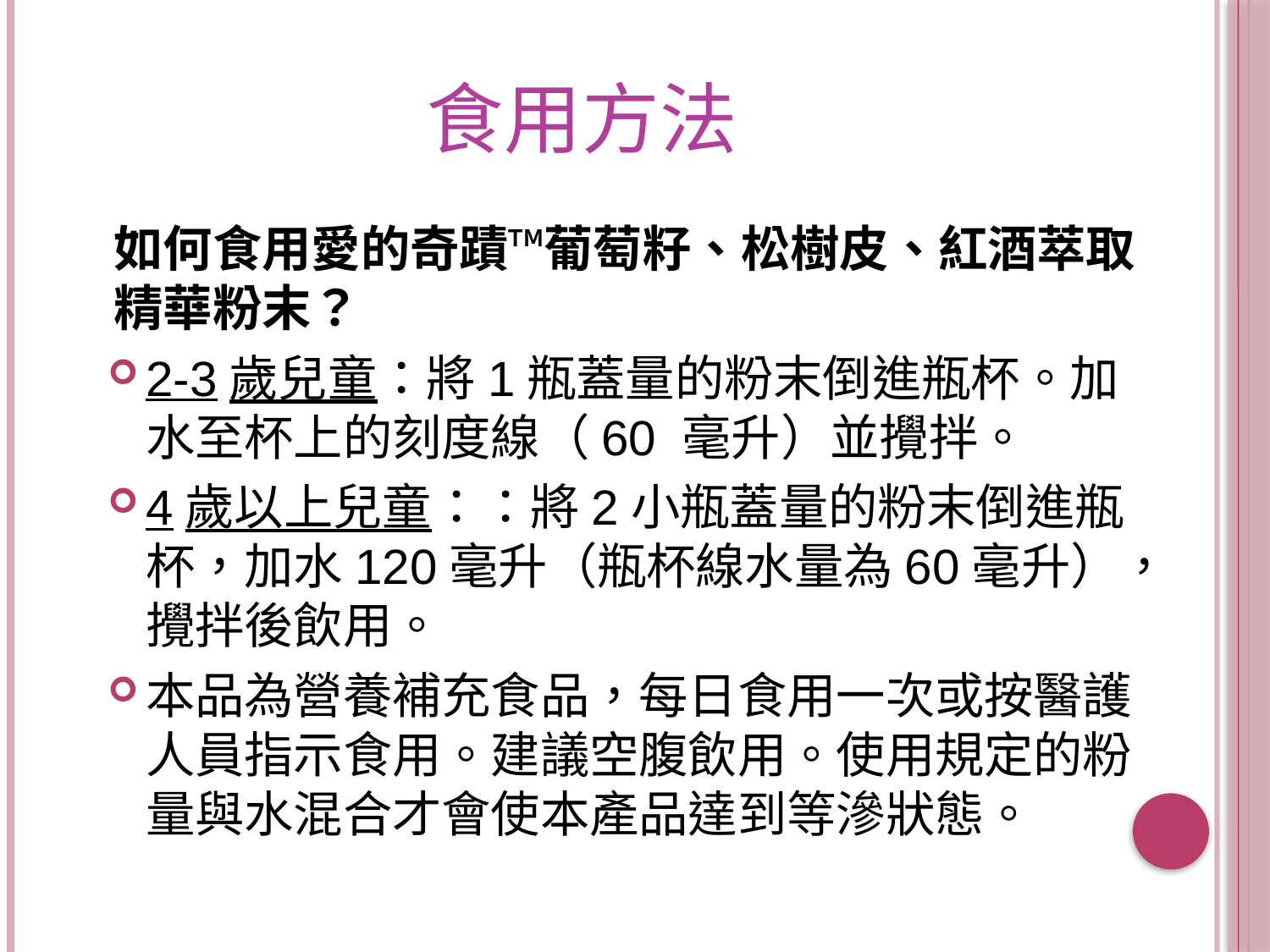

# 食用方法
如何食用愛的奇蹟™葡萄籽、松樹皮、紅酒萃取精華粉末？
2-3歲兒童：將1瓶蓋量的粉末倒進瓶杯。加水至杯上的刻度線（60 毫升）並攪拌。
4歲以上兒童：：將2小瓶蓋量的粉末倒進瓶杯，加水120毫升（瓶杯線水量為60毫升），攪拌後飲用。
本品為營養補充食品，每日食用一次或按醫護人員指示食用。建議空腹飲用。使用規定的粉量與水混合才會使本產品達到等滲狀態。